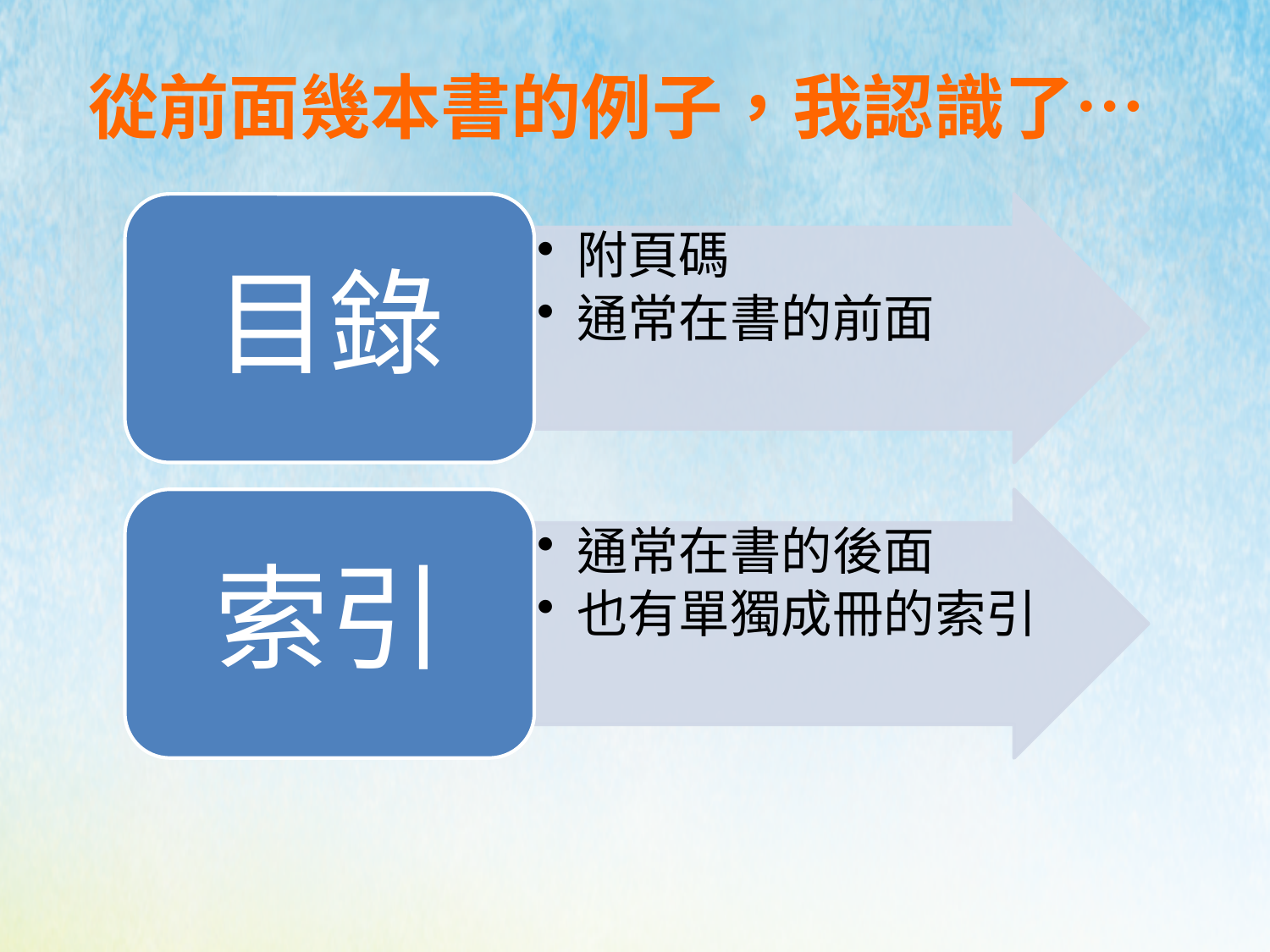

從前面幾本書的例子，我認識了…
附頁碼
通常在書的前面
目錄
通常在書的後面
也有單獨成冊的索引
索引